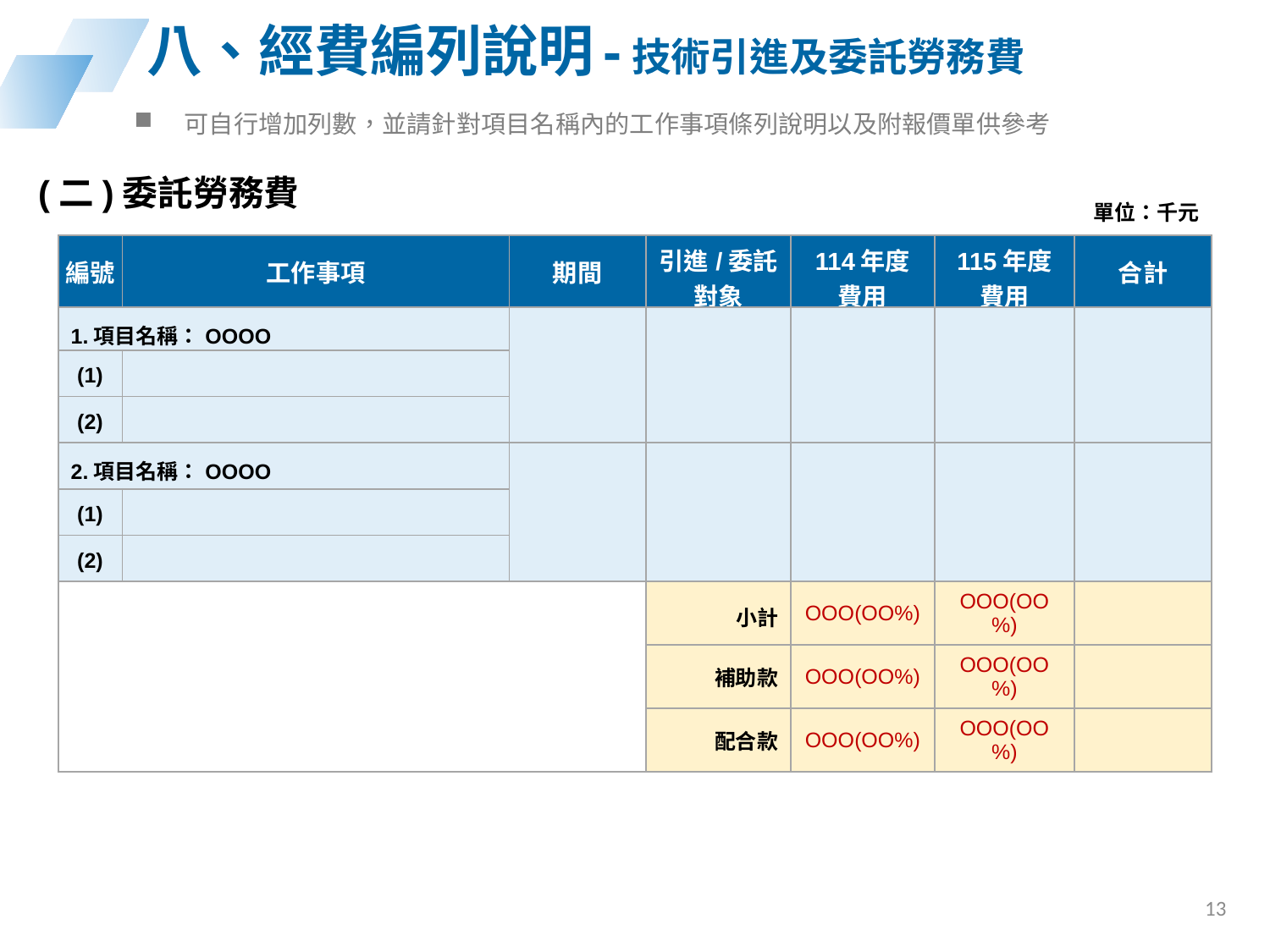

# 八、經費編列說明-技術引進及委託勞務費
可自行增加列數，並請針對項目名稱內的工作事項條列說明以及附報價單供參考
(二)委託勞務費
單位：千元
| 編號 | 工作事項 | 期間 | 引進/委託對象 | 114年度 費用 | 115年度 費用 | 合計 |
| --- | --- | --- | --- | --- | --- | --- |
| 1.項目名稱：OOOO |  |  |  |  |  |  |
| (1) |  |  |  |  |  |  |
| (2) |  |  |  |  |  |  |
| 2.項目名稱：OOOO |  |  |  |  |  |  |
| (1) |  |  |  |  |  |  |
| (2) |  |  |  |  |  |  |
|  |  |  | 小計 | OOO(OO%) | OOO(OO%) |  |
|  |  |  | 補助款 | OOO(OO%) | OOO(OO%) |  |
|  |  |  | 配合款 | OOO(OO%) | OOO(OO%) |  |
13